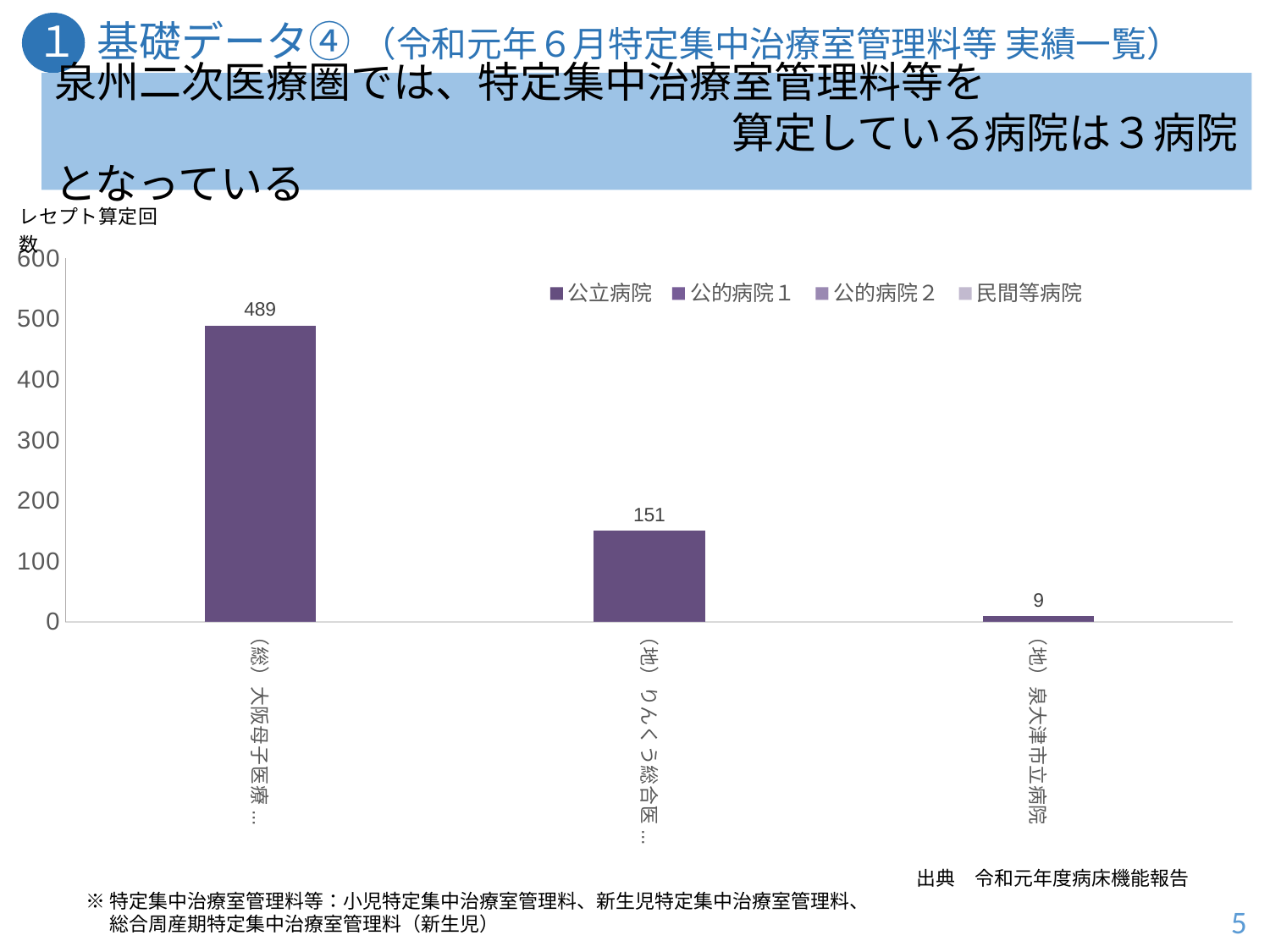

１  基礎データ④ （令和元年６月特定集中治療室管理料等 実績一覧）

泉州二次医療圏では、特定集中治療室管理料等を
　　　　　　　　　　　　　　　　算定している病院は３病院となっている

### Chart

| Category | 公立病院 | 公的病院１ | 公的病院２ | 民間等病院 |
|---|---|---|---|---|
| （総）大阪母子医療センター | 489.0 | 0.0 | 0.0 | 0.0 |
| （地）りんくう総合医療センター | 151.0 | 0.0 | 0.0 | 0.0 |
| （地）泉大津市立病院 | 9.0 | 0.0 | 0.0 | 0.0 |
出典　令和元年度病床機能報告
※特定集中治療室管理料等：小児特定集中治療室管理料、新生児特定集中治療室管理料、
　 総合周産期特定集中治療室管理料（新生児）
5